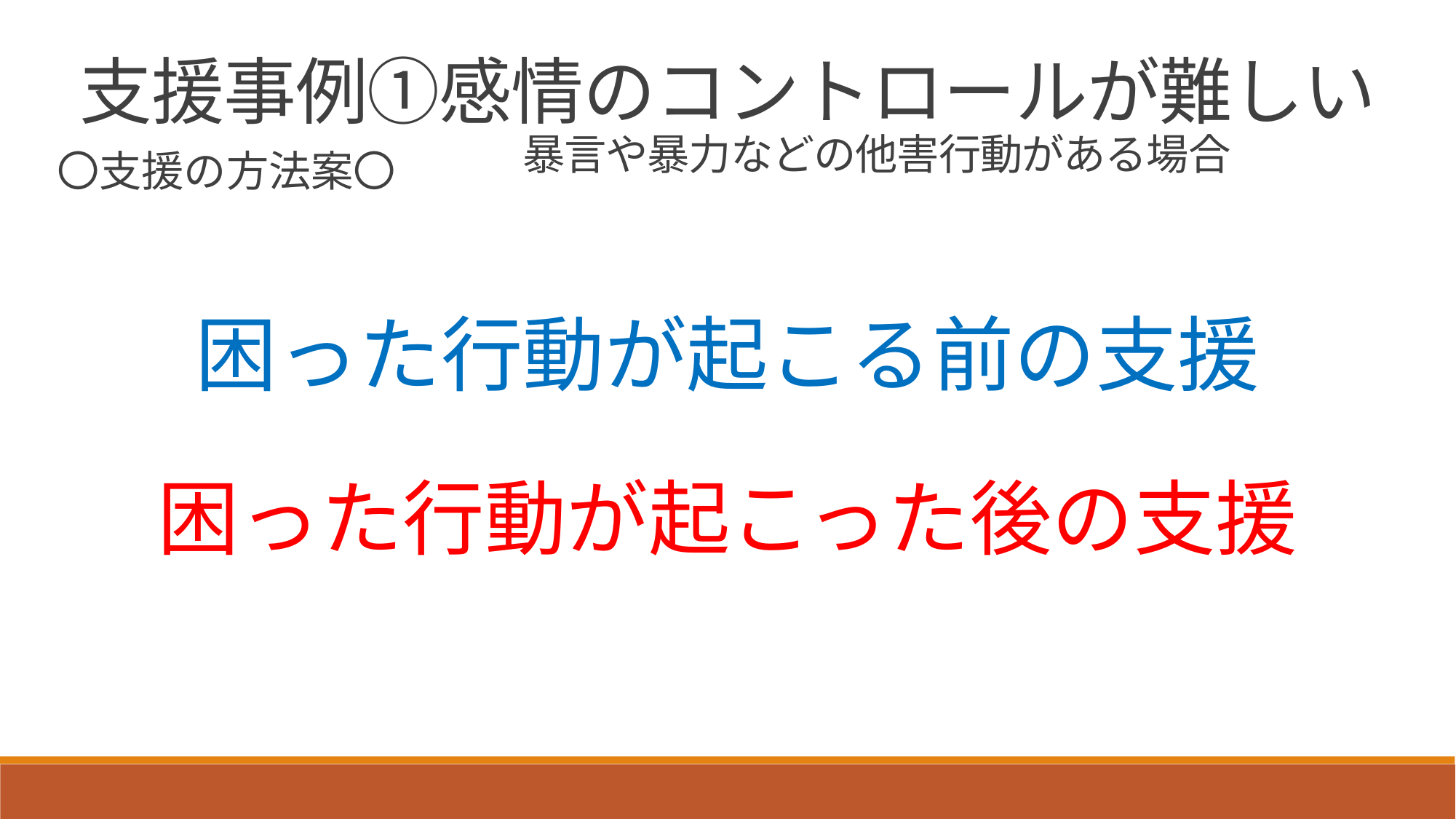

支援事例①感情のコントロールが難しい
暴言や暴力などの他害行動がある場合
〇支援の方法案〇
困った行動が起こる前の支援
困った行動が起こった後の支援